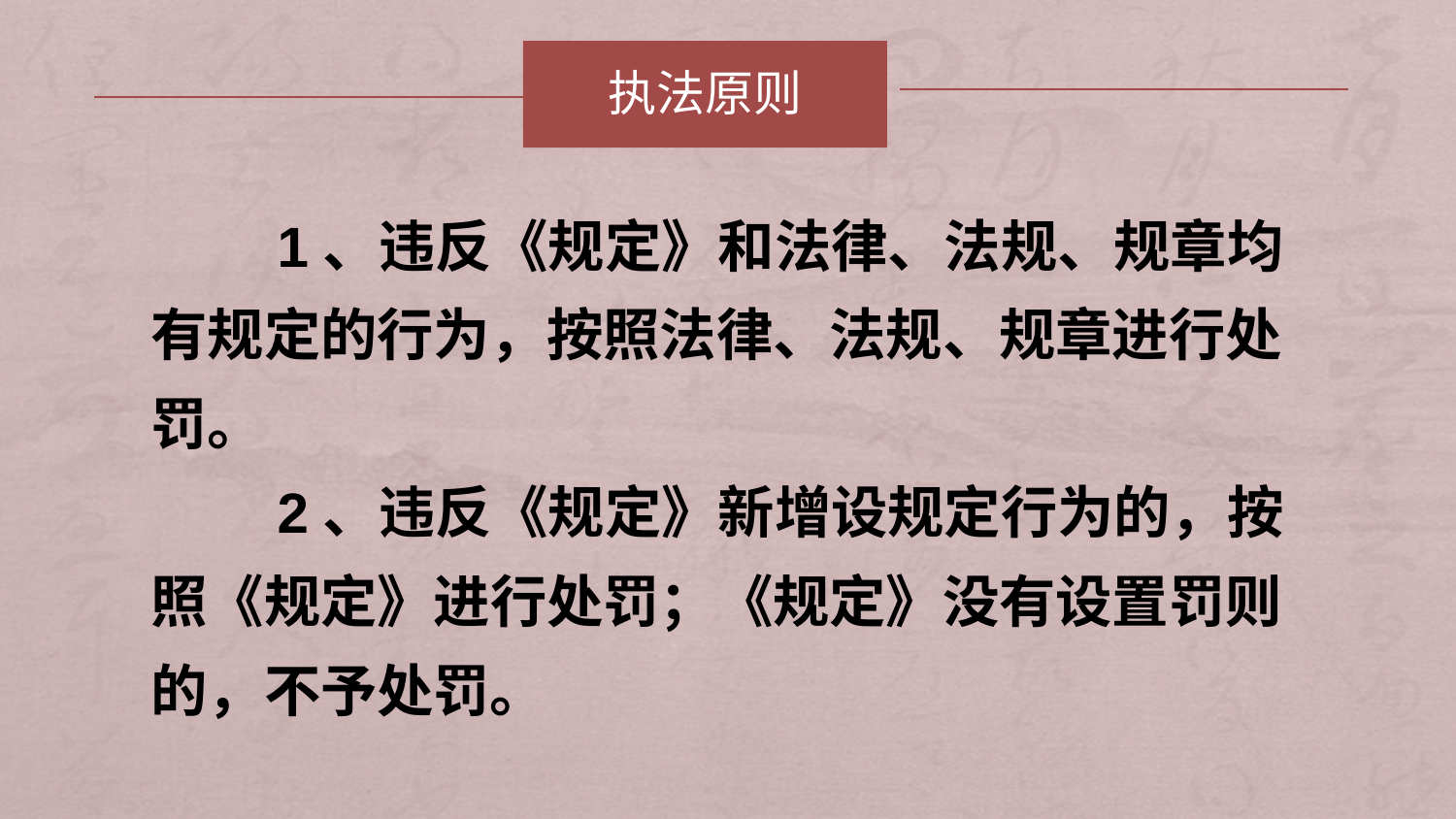

执法原则

        1、违反《规定》和法律、法规、规章均有规定的行为，按照法律、法规、规章进行处罚。
        2、违反《规定》新增设规定行为的，按照《规定》进行处罚；《规定》没有设置罚则的，不予处罚。